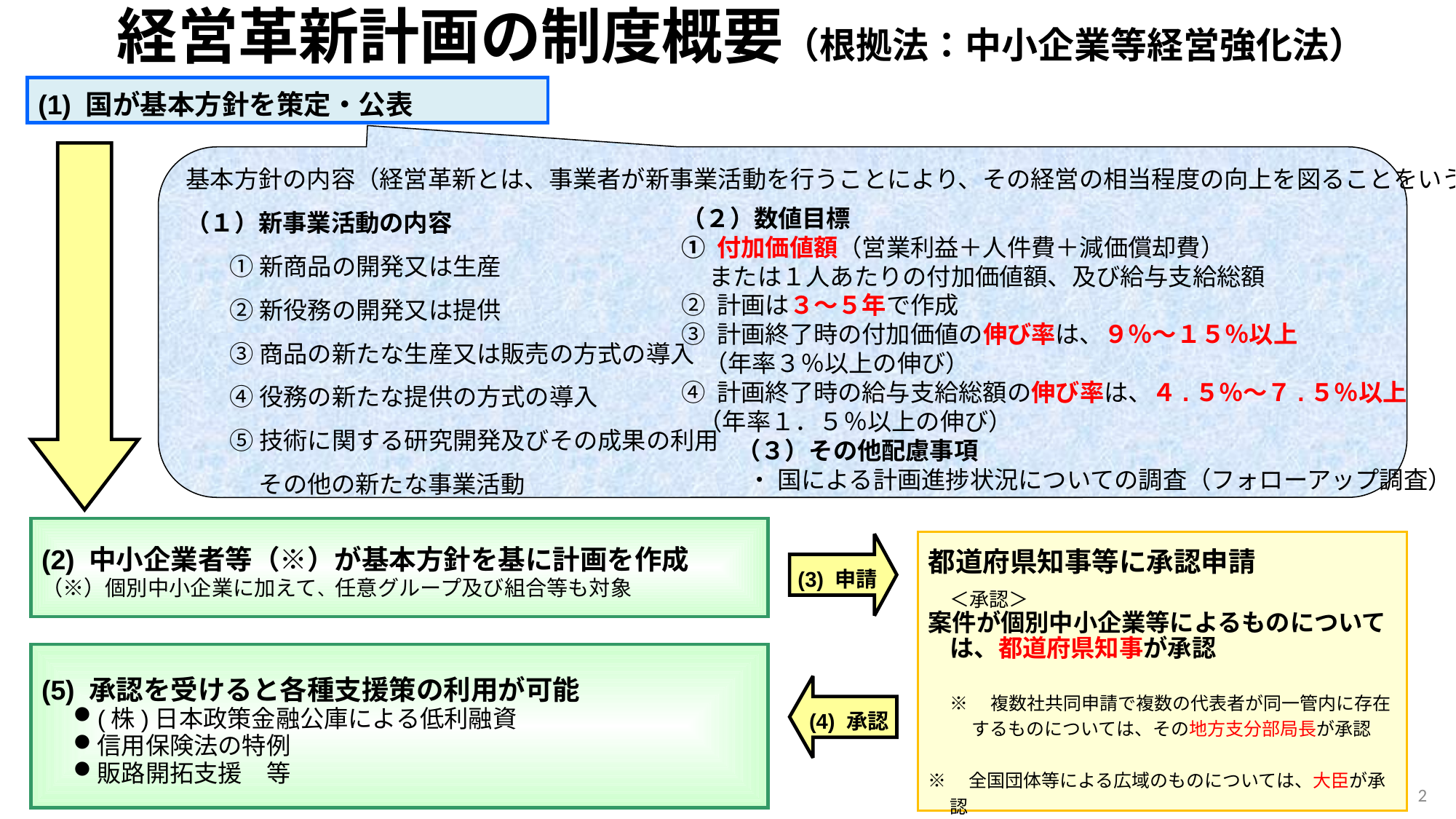

# 経営革新計画の制度概要（根拠法：中小企業等経営強化法）
(1) 国が基本方針を策定・公表

基本方針の内容（経営革新とは、事業者が新事業活動を行うことにより、その経営の相当程度の向上を図ることをいう。）

（１）新事業活動の内容
①新商品の開発又は生産
②新役務の開発又は提供
③商品の新たな生産又は販売の方式の導入
④役務の新たな提供の方式の導入
⑤技術に関する研究開発及びその成果の利用
　 その他の新たな事業活動

（２）数値目標
① 付加価値額（営業利益＋人件費＋減価償却費）
    または１人あたりの付加価値額、及び給与支給総額
② 計画は３～５年で作成
③ 計画終了時の付加価値の伸び率は、９％～１５％以上
   （年率３％以上の伸び）
④ 計画終了時の給与支給総額の伸び率は、４.５％～７.５％以上
  （年率１．５％以上の伸び）
（３）その他配慮事項
 ・ 国による計画進捗状況についての調査（フォローアップ調査）
(2) 中小企業者等（※）が基本方針を基に計画を作成
（※）個別中小企業に加えて、任意グループ及び組合等も対象

都道府県知事等に承認申請

＜承認＞
案件が個別中小企業等によるものについては、都道府県知事が承認

※　複数社共同申請で複数の代表者が同一管内に存在するものについては、その地方支分部局長が承認

※　全国団体等による広域のものについては、大臣が承認

(3) 申請
(5) 承認を受けると各種支援策の利用が可能
(株)日本政策金融公庫による低利融資
信用保険法の特例
販路開拓支援　等
(4) 承認
2